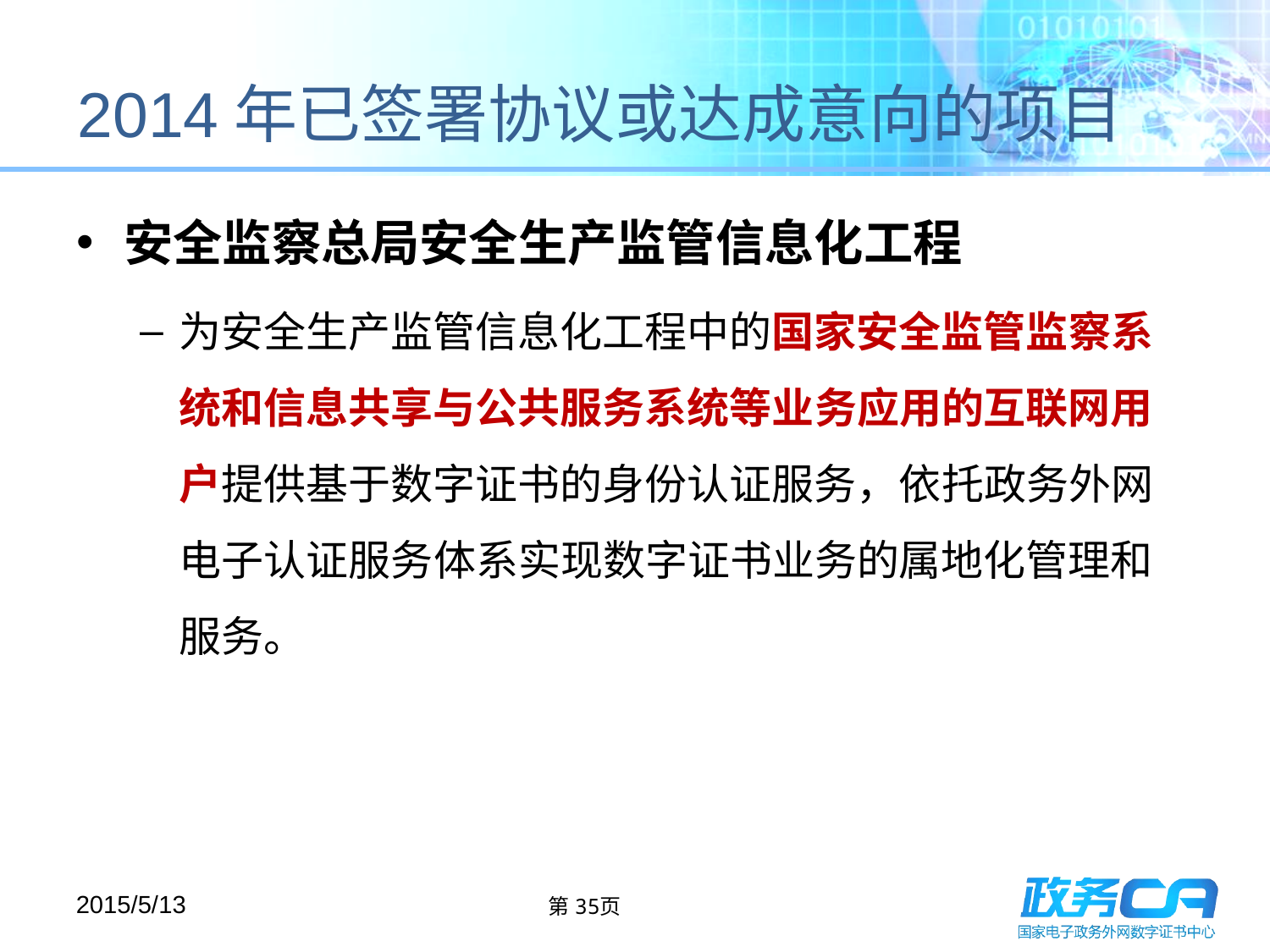

# 2014年已签署协议或达成意向的项目
安全监察总局安全生产监管信息化工程
为安全生产监管信息化工程中的国家安全监管监察系统和信息共享与公共服务系统等业务应用的互联网用户提供基于数字证书的身份认证服务，依托政务外网电子认证服务体系实现数字证书业务的属地化管理和服务。

2015/5/13
第35页